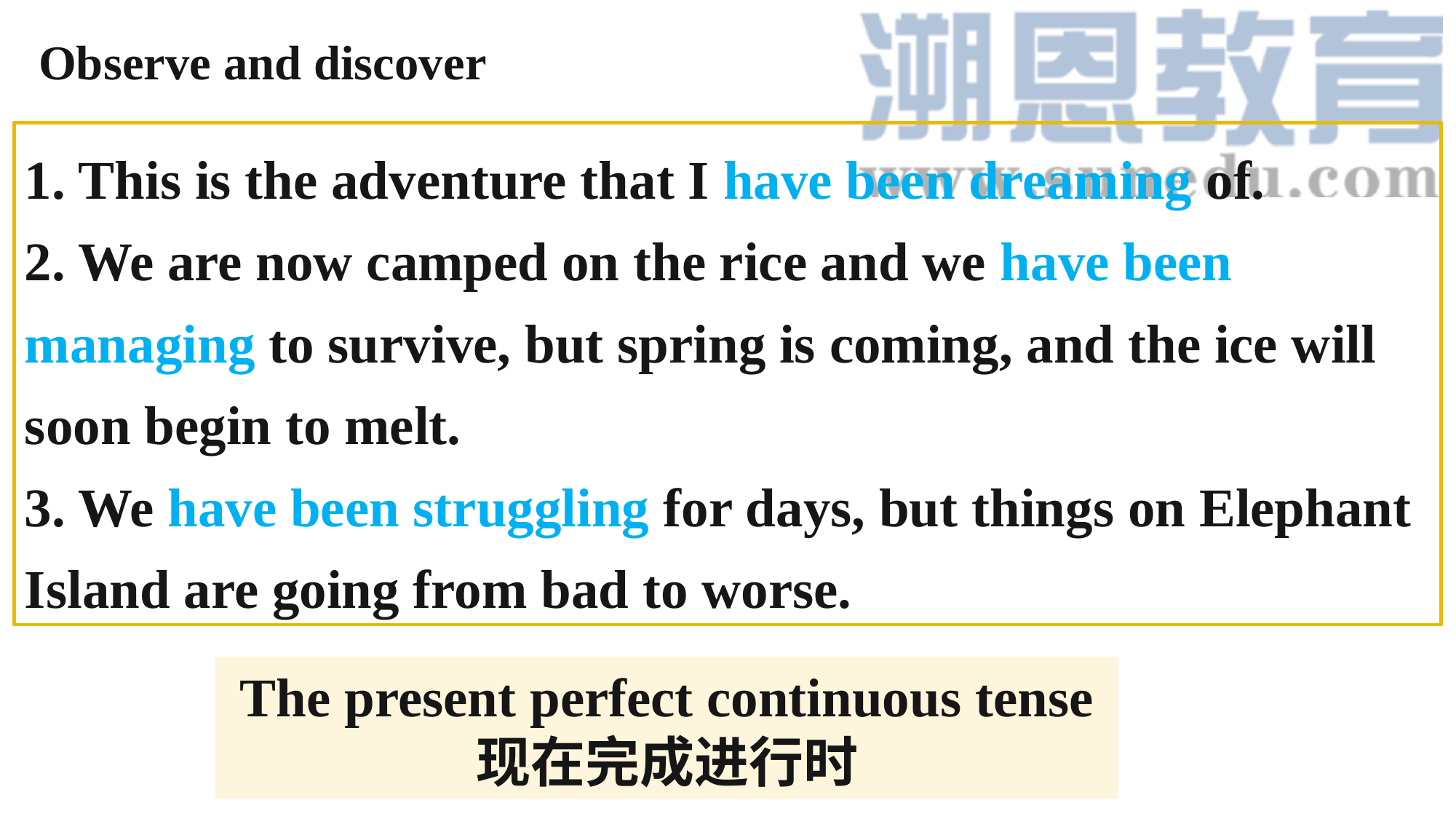

Observe and discover
1. This is the adventure that I have been dreaming of.
2. We are now camped on the rice and we have been managing to survive, but spring is coming, and the ice will soon begin to melt.
3. We have been struggling for days, but things on Elephant Island are going from bad to worse.
The present perfect continuous tense
现在完成进行时